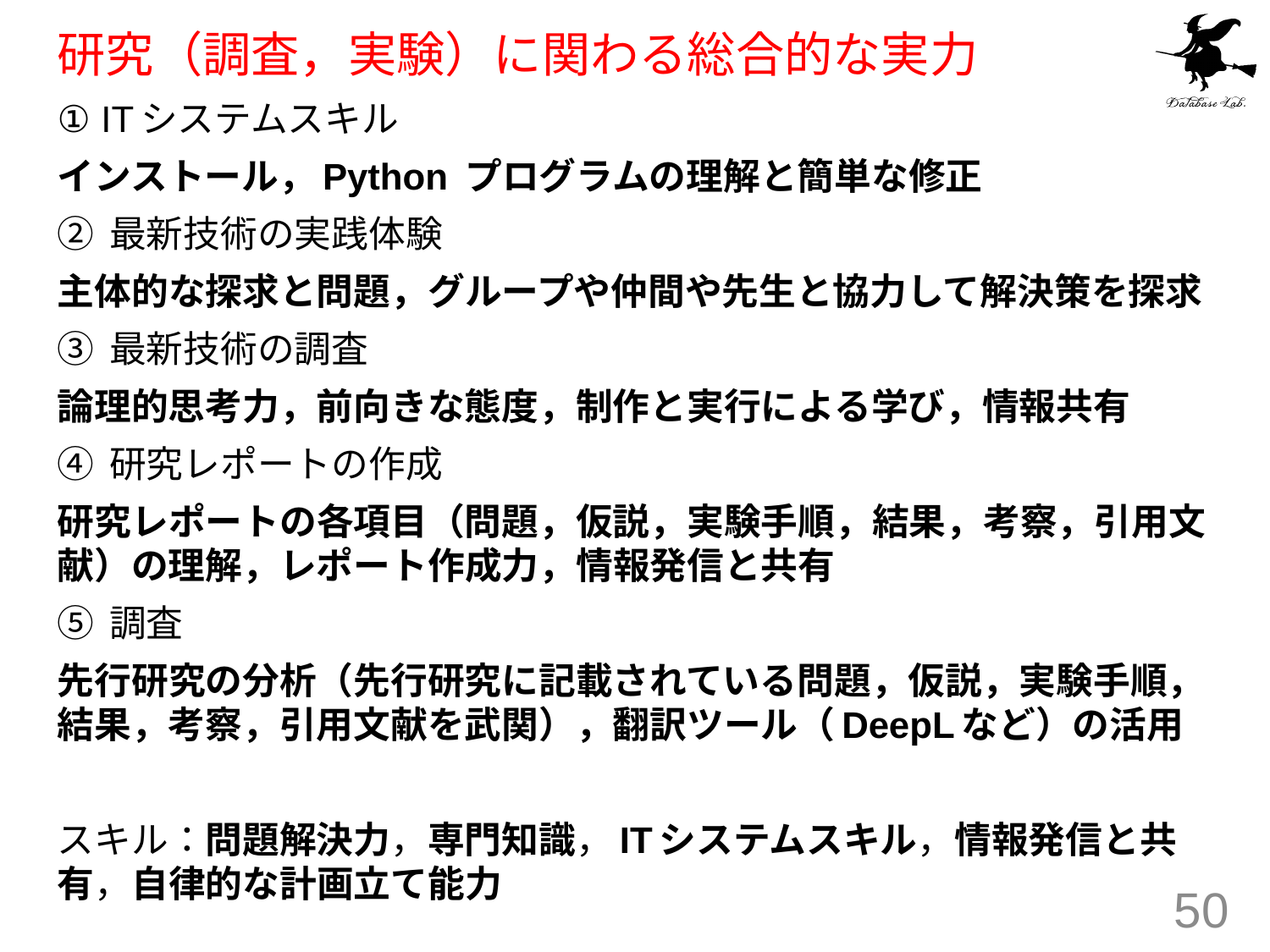

# 研究（調査，実験）に関わる総合的な実力
① ITシステムスキル
インストール，Python プログラムの理解と簡単な修正
② 最新技術の実践体験
主体的な探求と問題，グループや仲間や先生と協力して解決策を探求
③ 最新技術の調査
論理的思考力，前向きな態度，制作と実行による学び，情報共有
④ 研究レポートの作成
研究レポートの各項目（問題，仮説，実験手順，結果，考察，引用文献）の理解，レポート作成力，情報発信と共有
⑤ 調査
先行研究の分析（先行研究に記載されている問題，仮説，実験手順，結果，考察，引用文献を武関），翻訳ツール（DeepLなど）の活用

スキル：問題解決力，専門知識，ITシステムスキル，情報発信と共有，自律的な計画立て能力
50